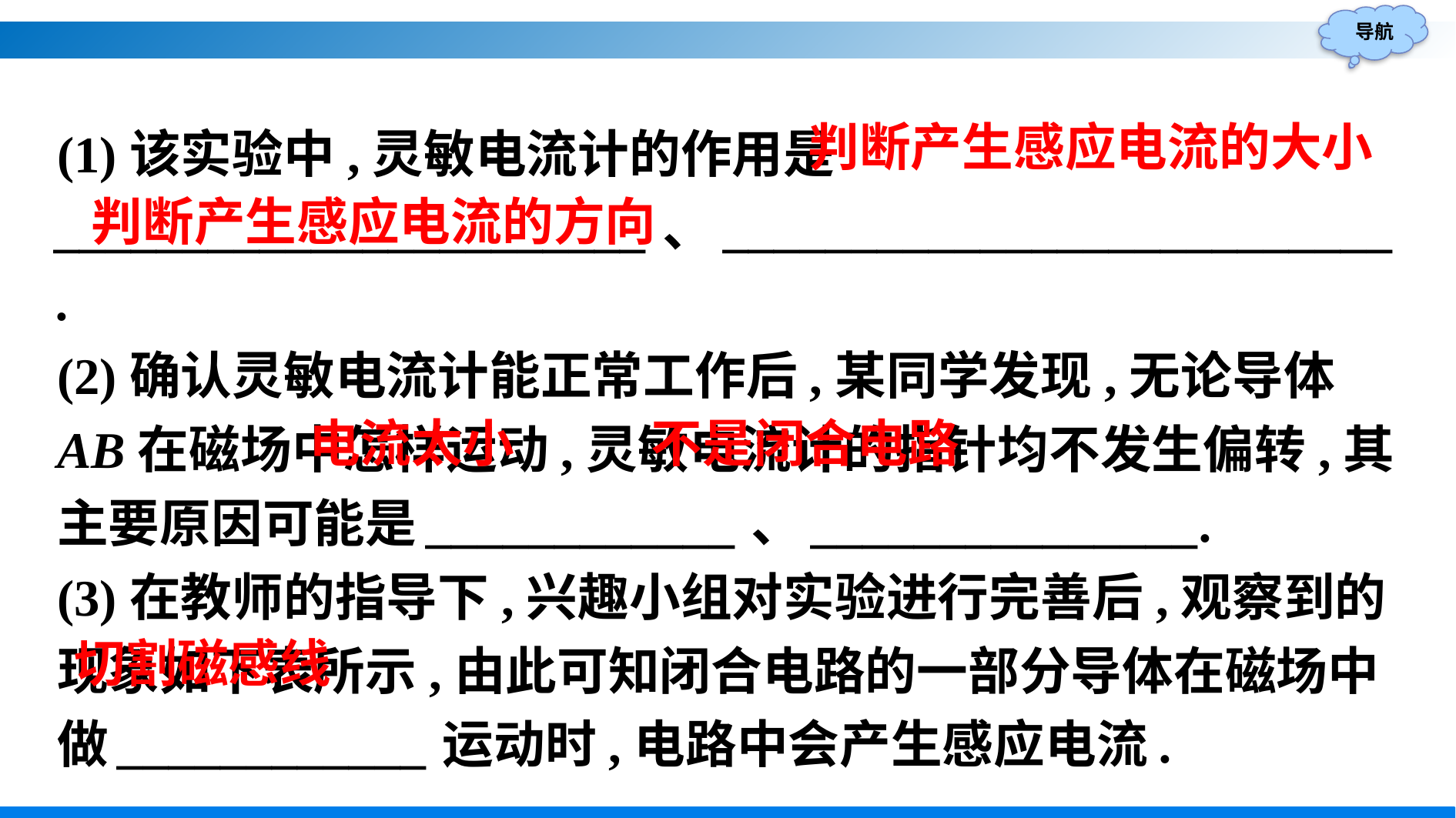

(1)该实验中,灵敏电流计的作用是_______________________、__________________________.
(2)确认灵敏电流计能正常工作后,某同学发现,无论导体AB在磁场中怎样运动,灵敏电流计的指针均不发生偏转,其主要原因可能是____________、_______________.
(3)在教师的指导下,兴趣小组对实验进行完善后,观察到的现象如下表所示,由此可知闭合电路的一部分导体在磁场中做____________运动时,电路中会产生感应电流.
判断产生感应电流的大小
判断产生感应电流的方向
不是闭合电路
电流太小
切割磁感线